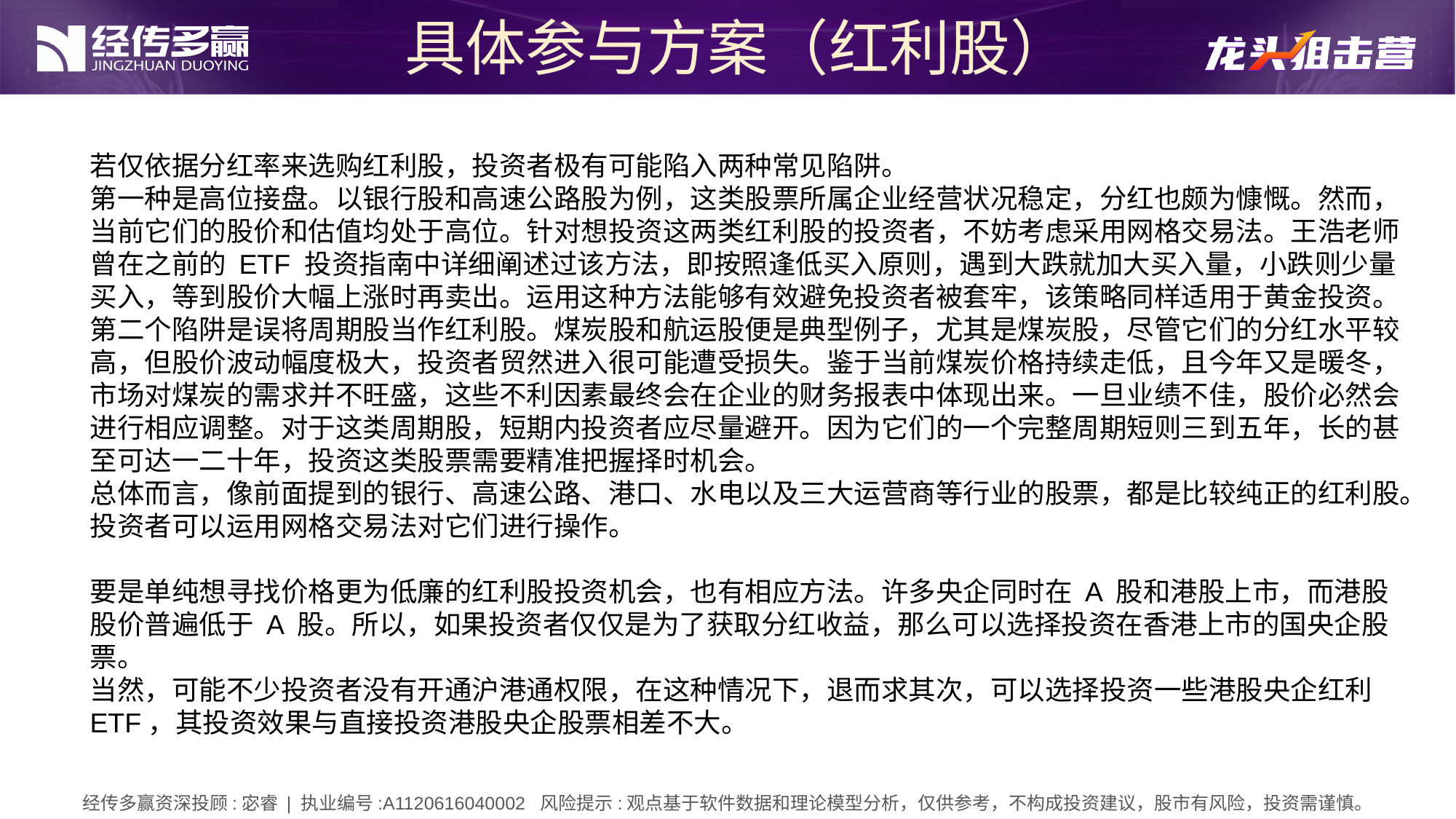

具体参与方案（红利股）

若仅依据分红率来选购红利股，投资者极有可能陷入两种常见陷阱。
第一种是高位接盘。以银行股和高速公路股为例，这类股票所属企业经营状况稳定，分红也颇为慷慨。然而，当前它们的股价和估值均处于高位。针对想投资这两类红利股的投资者，不妨考虑采用网格交易法。王浩老师曾在之前的 ETF 投资指南中详细阐述过该方法，即按照逢低买入原则，遇到大跌就加大买入量，小跌则少量买入，等到股价大幅上涨时再卖出。运用这种方法能够有效避免投资者被套牢，该策略同样适用于黄金投资。
第二个陷阱是误将周期股当作红利股。煤炭股和航运股便是典型例子，尤其是煤炭股，尽管它们的分红水平较高，但股价波动幅度极大，投资者贸然进入很可能遭受损失。鉴于当前煤炭价格持续走低，且今年又是暖冬，市场对煤炭的需求并不旺盛，这些不利因素最终会在企业的财务报表中体现出来。一旦业绩不佳，股价必然会进行相应调整。对于这类周期股，短期内投资者应尽量避开。因为它们的一个完整周期短则三到五年，长的甚至可达一二十年，投资这类股票需要精准把握择时机会。
总体而言，像前面提到的银行、高速公路、港口、水电以及三大运营商等行业的股票，都是比较纯正的红利股。投资者可以运用网格交易法对它们进行操作。

要是单纯想寻找价格更为低廉的红利股投资机会，也有相应方法。许多央企同时在 A 股和港股上市，而港股股价普遍低于 A 股。所以，如果投资者仅仅是为了获取分红收益，那么可以选择投资在香港上市的国央企股票。
当然，可能不少投资者没有开通沪港通权限，在这种情况下，退而求其次，可以选择投资一些港股央企红利 ETF，其投资效果与直接投资港股央企股票相差不大。